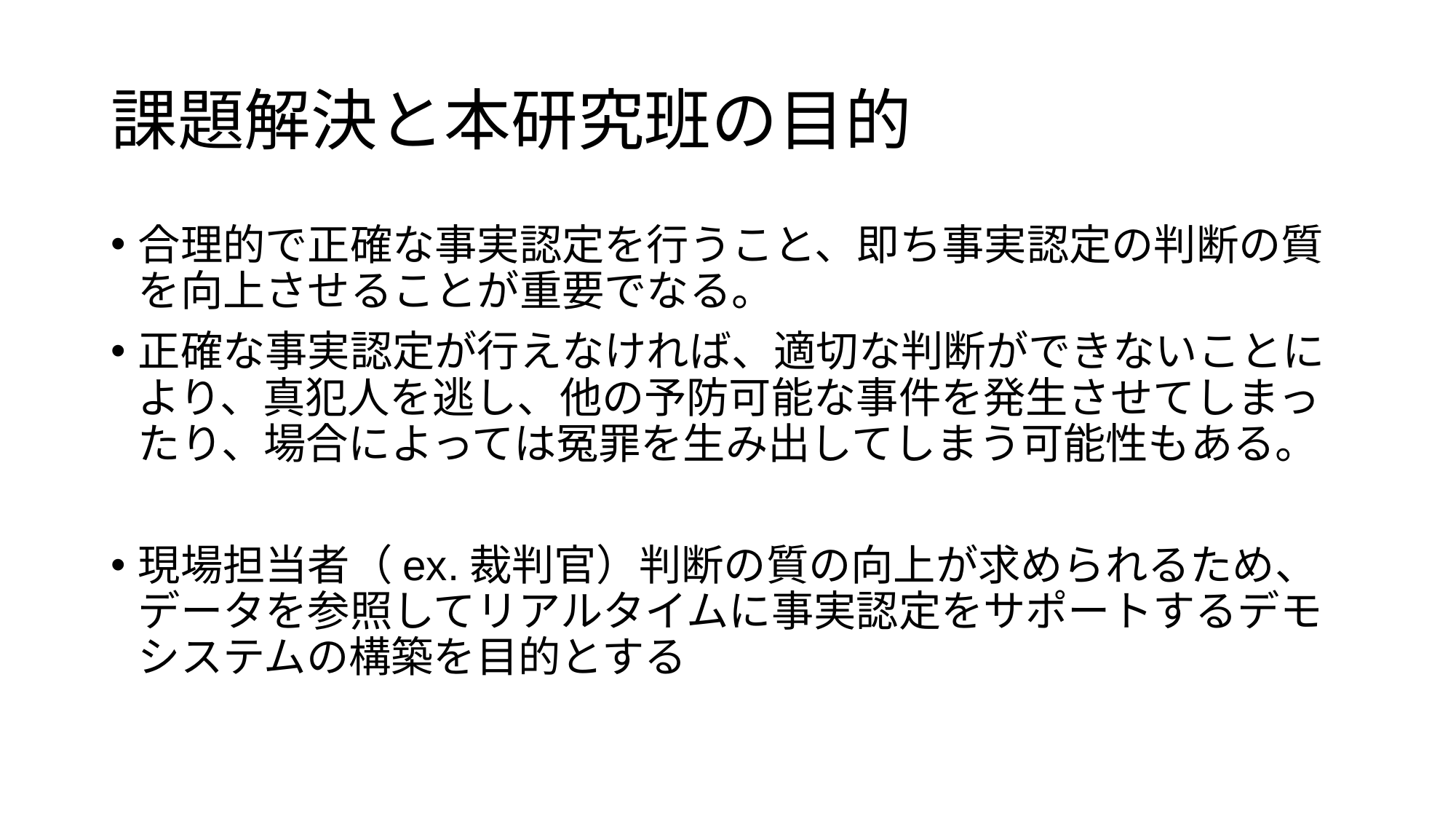

# 課題解決と本研究班の目的
合理的で正確な事実認定を行うこと、即ち事実認定の判断の質を向上させることが重要でなる。
正確な事実認定が行えなければ、適切な判断ができないことにより、真犯人を逃し、他の予防可能な事件を発生させてしまったり、場合によっては冤罪を生み出してしまう可能性もある。

現場担当者（ex.裁判官）判断の質の向上が求められるため、データを参照してリアルタイムに事実認定をサポートするデモシステムの構築を目的とする